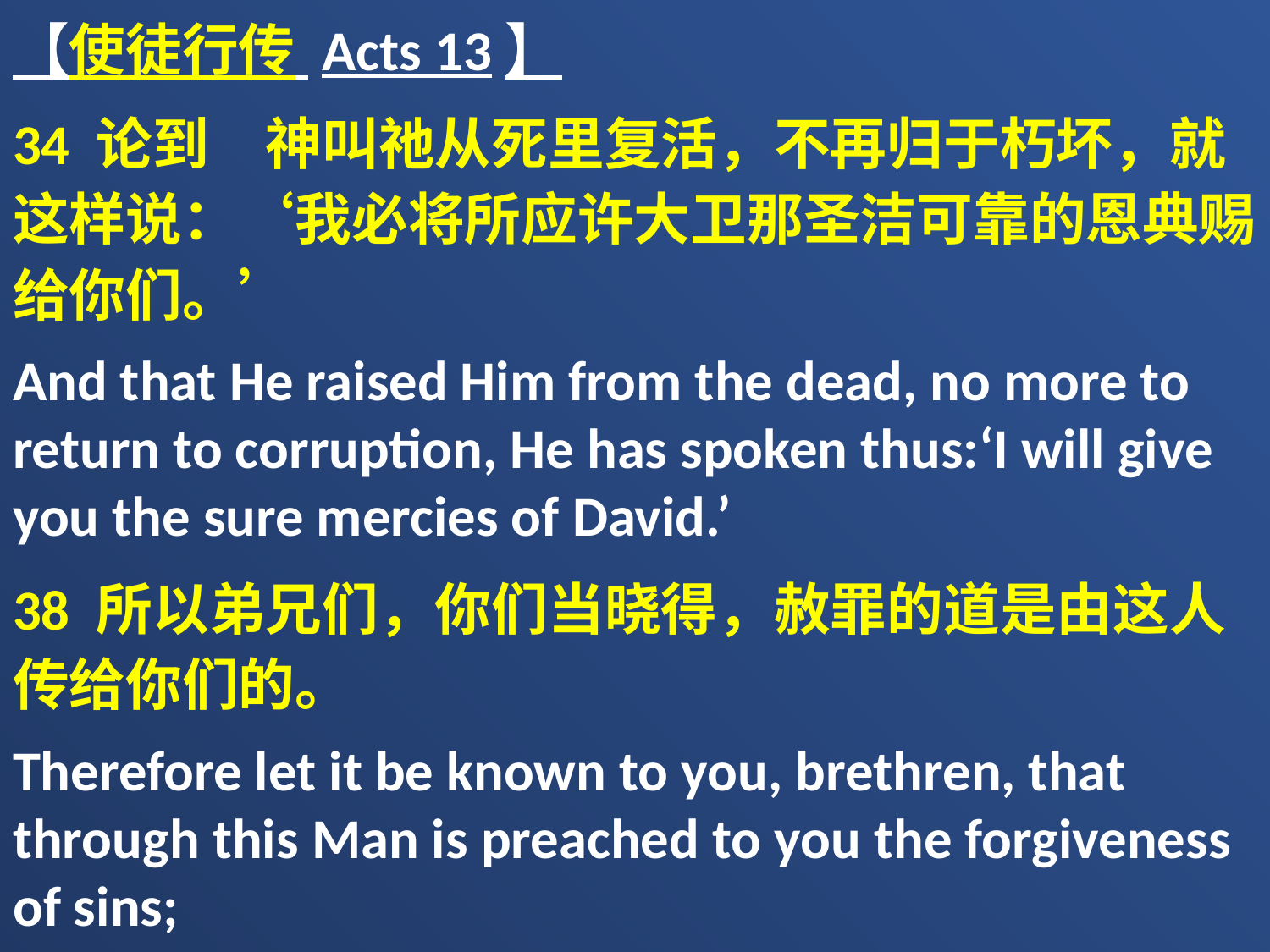

【使徒行传 Acts 13】
34 论到　神叫祂从死里复活，不再归于朽坏，就这样说：‘我必将所应许大卫那圣洁可靠的恩典赐给你们。’
And that He raised Him from the dead, no more to return to corruption, He has spoken thus:‘I will give you the sure mercies of David.’
38 所以弟兄们，你们当晓得，赦罪的道是由这人传给你们的。
Therefore let it be known to you, brethren, that through this Man is preached to you the forgiveness of sins;